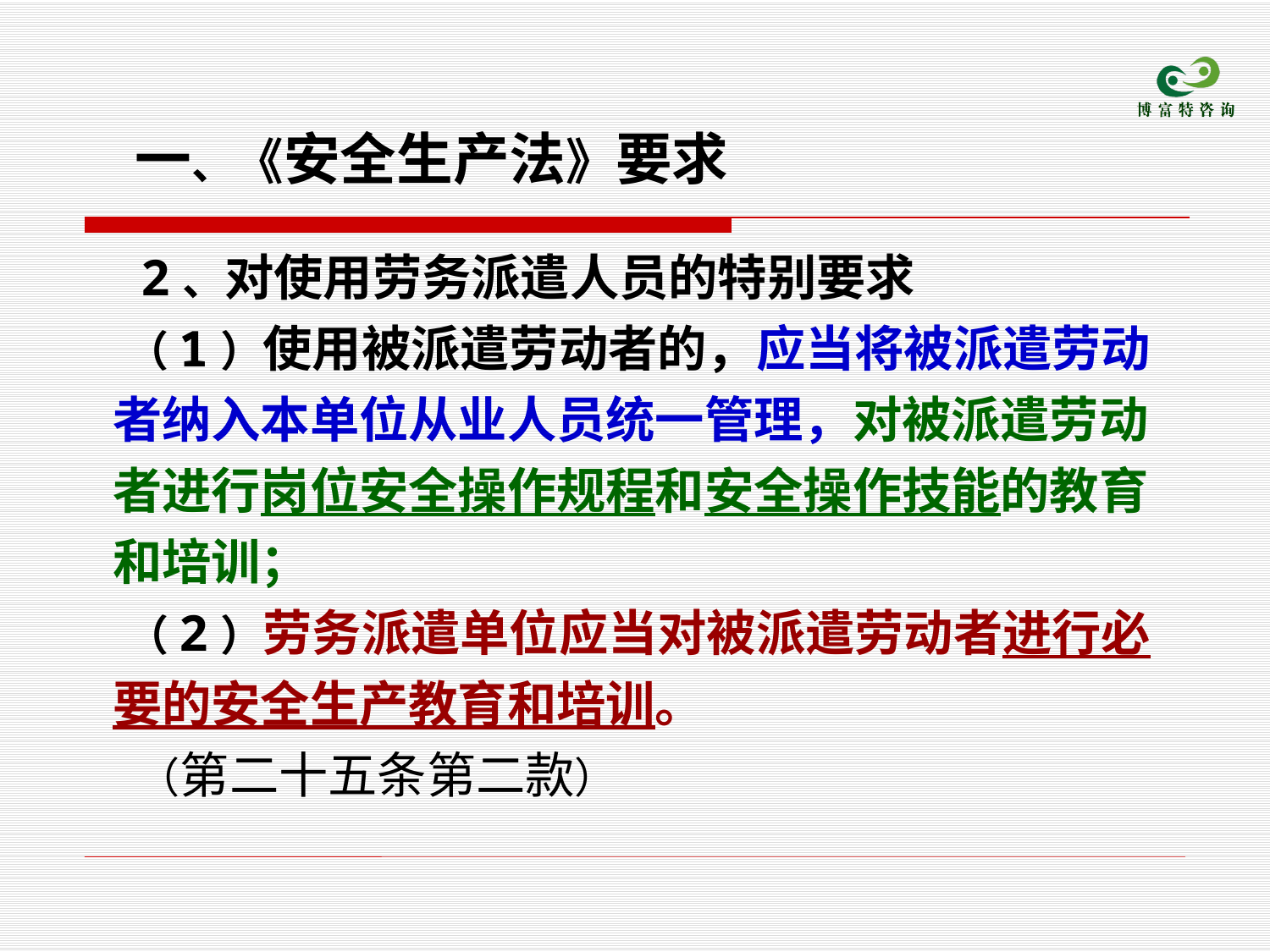

一、《安全生产法》要求
　      2、对使用劳务派遣人员的特别要求
      （1）使用被派遣劳动者的，应当将被派遣劳动者纳入本单位从业人员统一管理，对被派遣劳动者进行岗位安全操作规程和安全操作技能的教育和培训；
      （2）劳务派遣单位应当对被派遣劳动者进行必要的安全生产教育和培训。
       （第二十五条第二款）